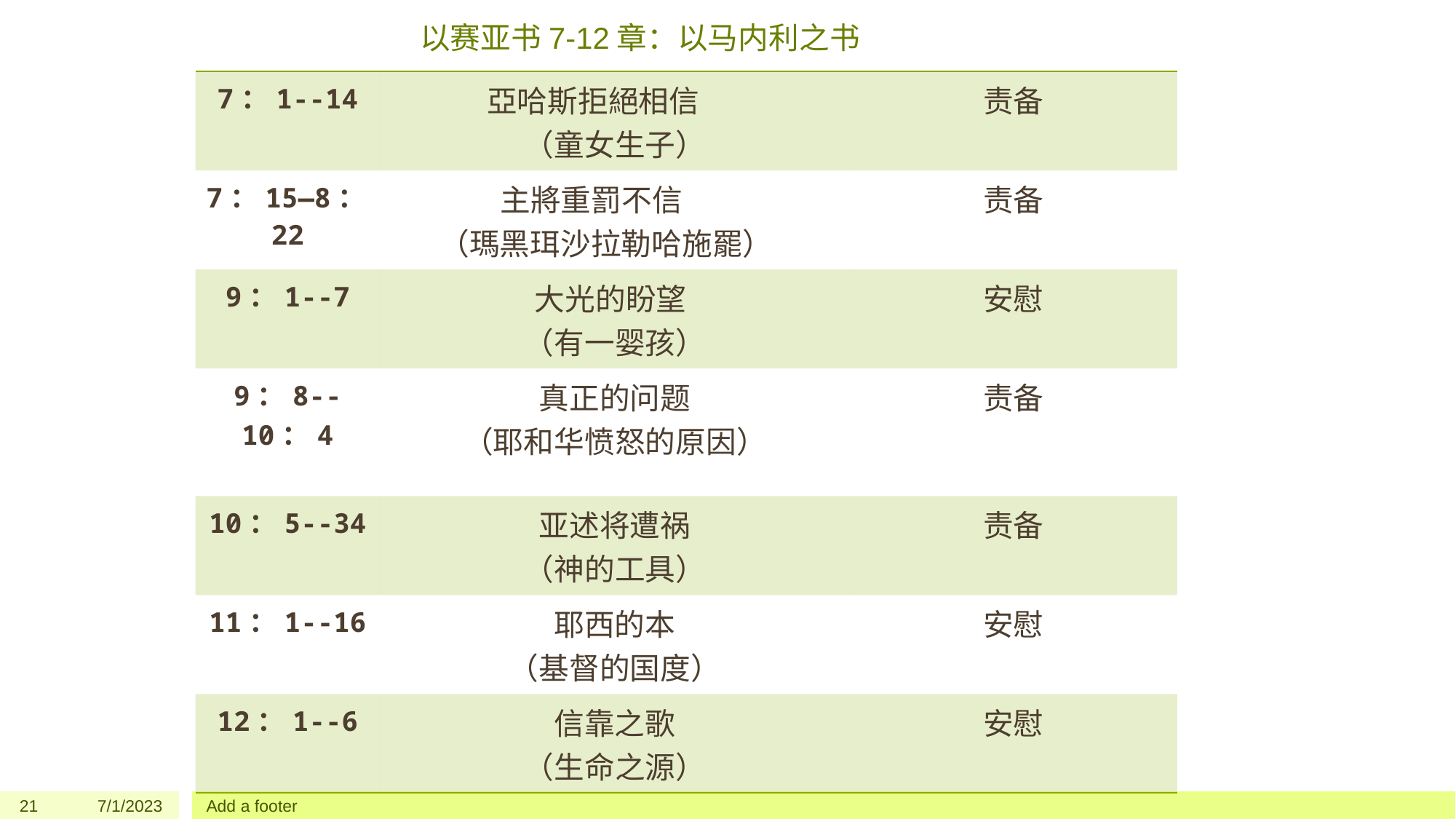

以赛亚书7-12章：以马内利之书
| 7：1--14 | 亞哈斯拒絕相信 （童女生子） | 责备 |
| --- | --- | --- |
| 7：15—8：22 | 主將重罰不信 （瑪黑珥沙拉勒哈施罷） | 责备 |
| 9：1--7 | 大光的盼望 （有一婴孩） | 安慰 |
| 9：8--10：4 | 真正的问题 （耶和华愤怒的原因） | 责备 |
| 10：5--34 | 亚述将遭祸 （神的工具） | 责备 |
| 11：1--16 | 耶西的本 （基督的国度） | 安慰 |
| 12：1--6 | 信靠之歌 （生命之源） | 安慰 |
21
7/1/2023
Add a footer